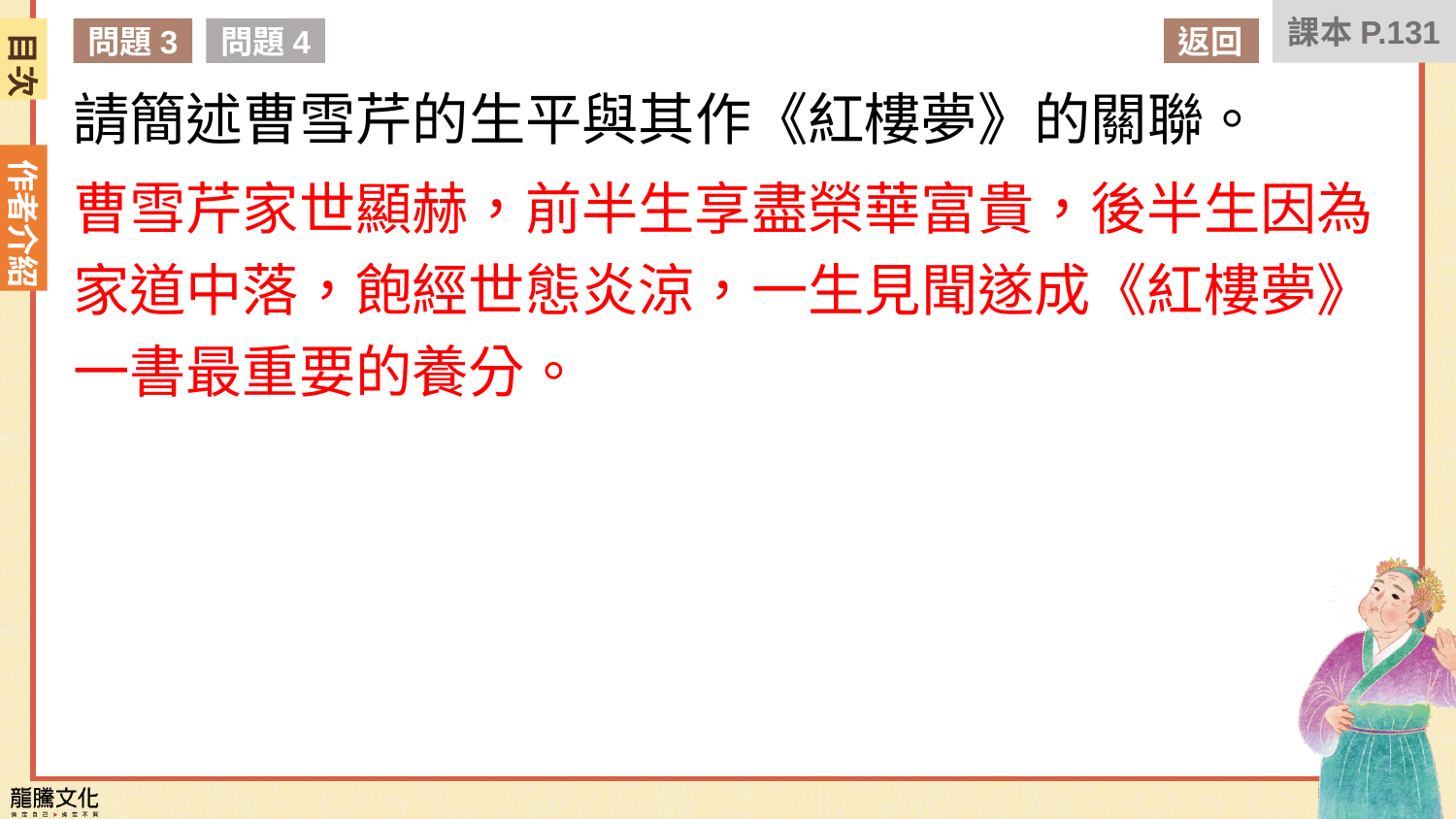

課本P.131
問題4
問題3
返回
請簡述曹雪芹的生平與其作《紅樓夢》的關聯。
曹雪芹家世顯赫，前半生享盡榮華富貴，後半生因為家道中落，飽經世態炎涼，一生見聞遂成《紅樓夢》一書最重要的養分。